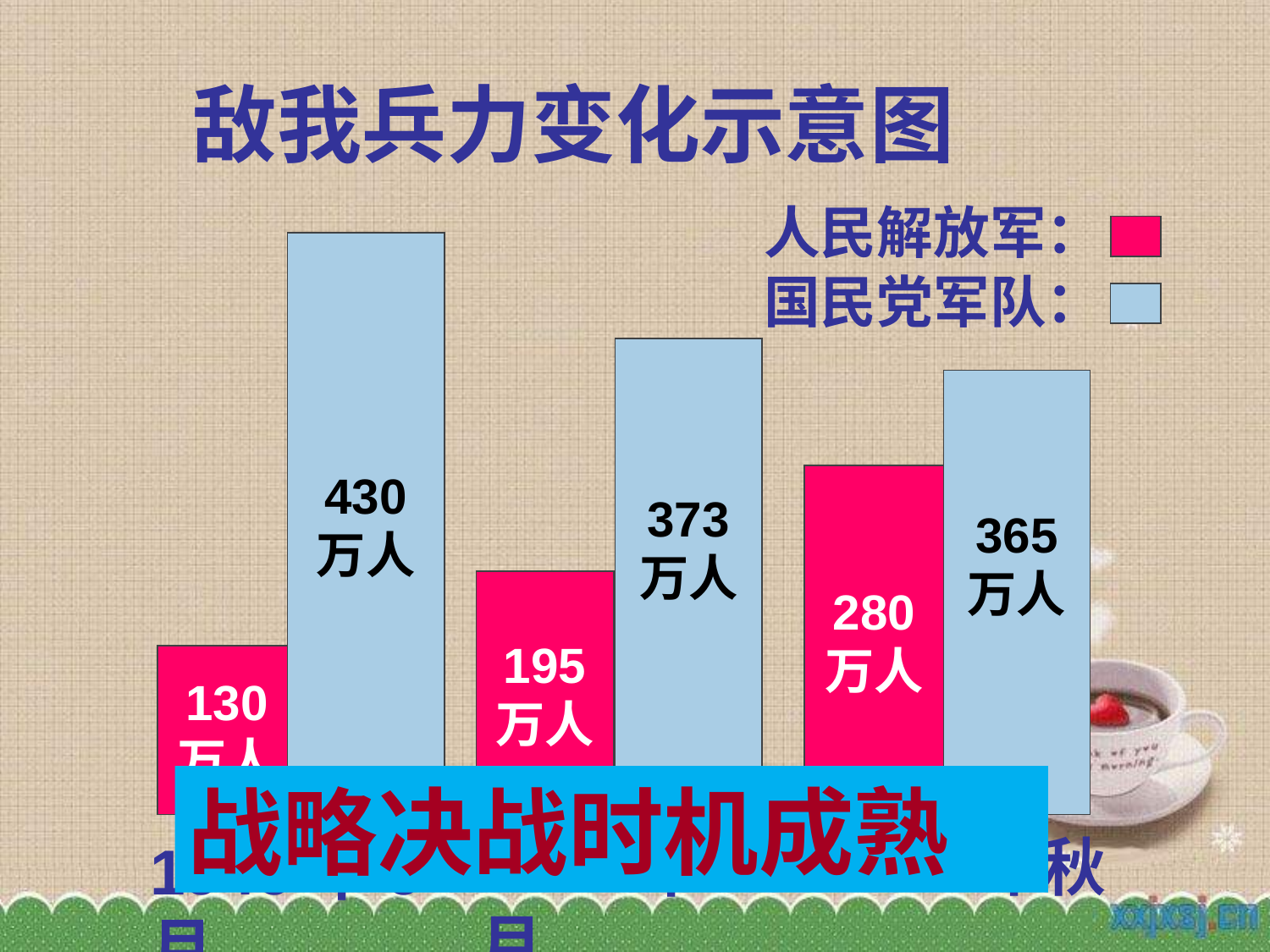

敌我兵力变化示意图
人民解放军：

430
万人
国民党军队：

373
万人

365
万人

280
万人
195
万人
130
万人
战略决战时机成熟
1948年秋
1947年6月
1946年6月